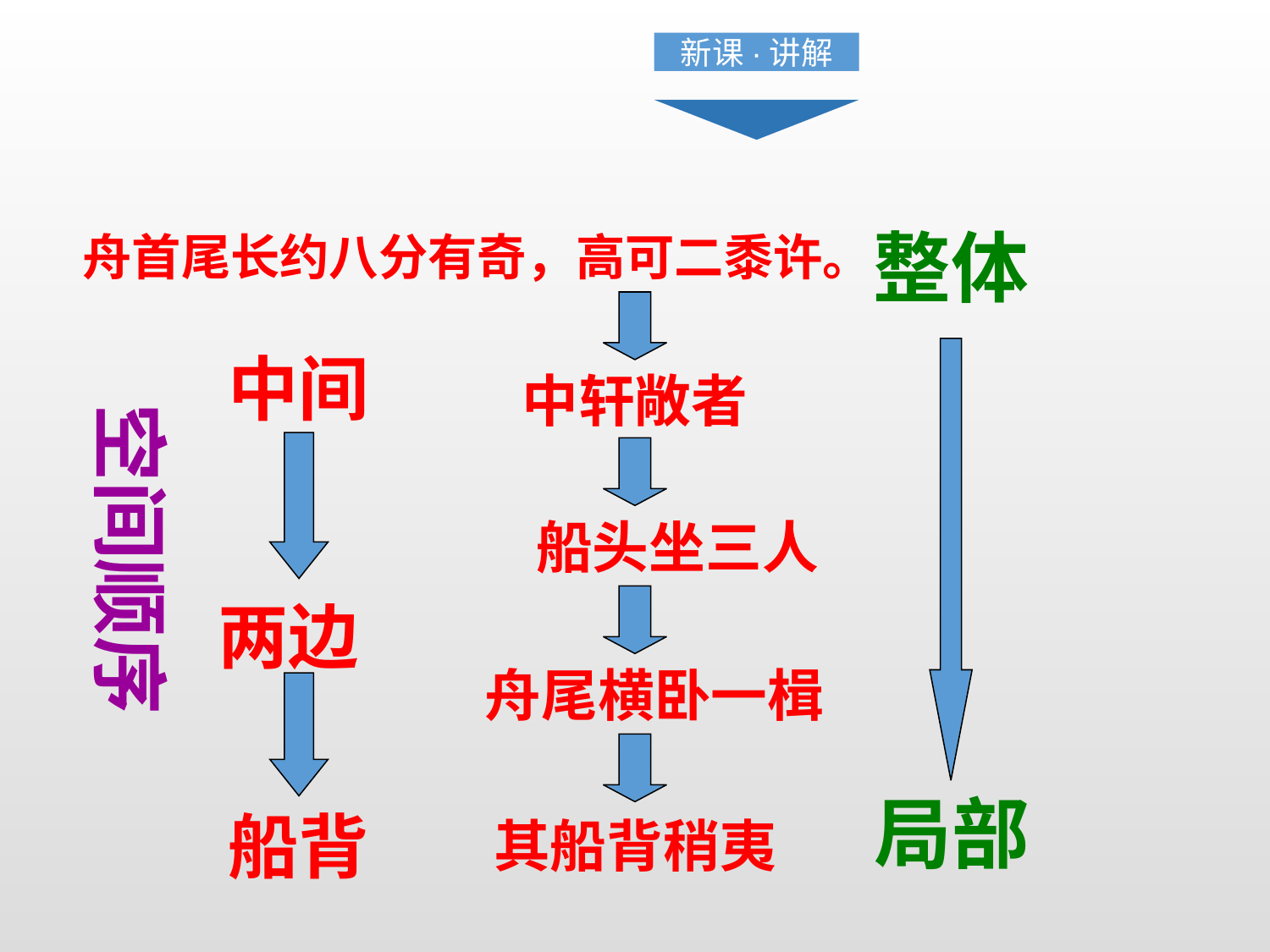

新课·讲解

整体
舟首尾长约八分有奇，高可二黍许。

中间

空间顺序
中轩敞者

船头坐三人
两边

  舟尾横卧一楫

局部
船背
其船背稍夷